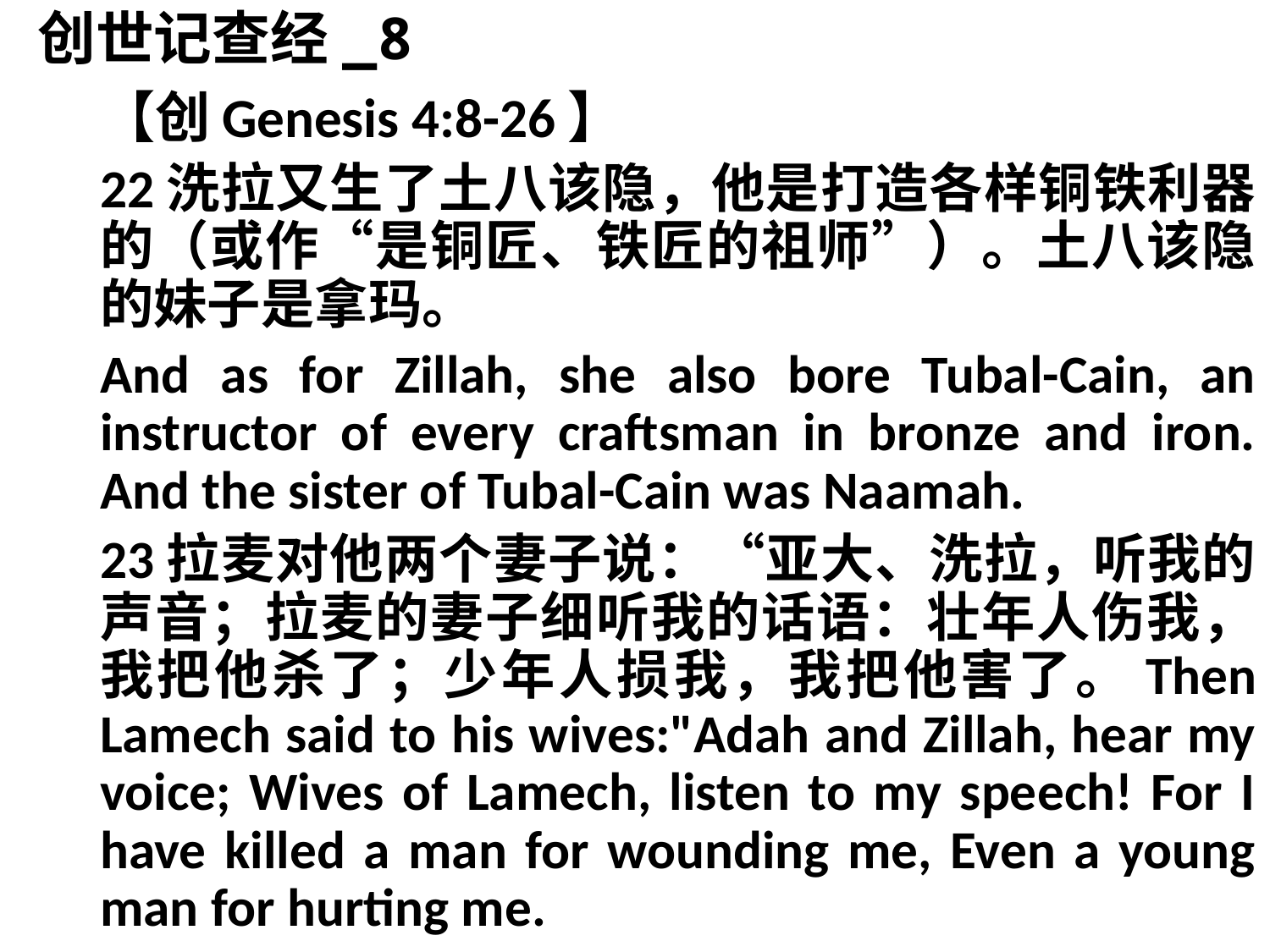

# 创世记查经_8
【创Genesis 4:8-26】
22洗拉又生了土八该隐，他是打造各样铜铁利器的（或作“是铜匠、铁匠的祖师”）。土八该隐的妹子是拿玛。
And as for Zillah, she also bore Tubal-Cain, an instructor of every craftsman in bronze and iron. And the sister of Tubal-Cain was Naamah.
23拉麦对他两个妻子说：“亚大、洗拉，听我的声音；拉麦的妻子细听我的话语：壮年人伤我，我把他杀了；少年人损我，我把他害了。Then Lamech said to his wives:"Adah and Zillah, hear my voice; Wives of Lamech, listen to my speech! For I have killed a man for wounding me, Even a young man for hurting me.